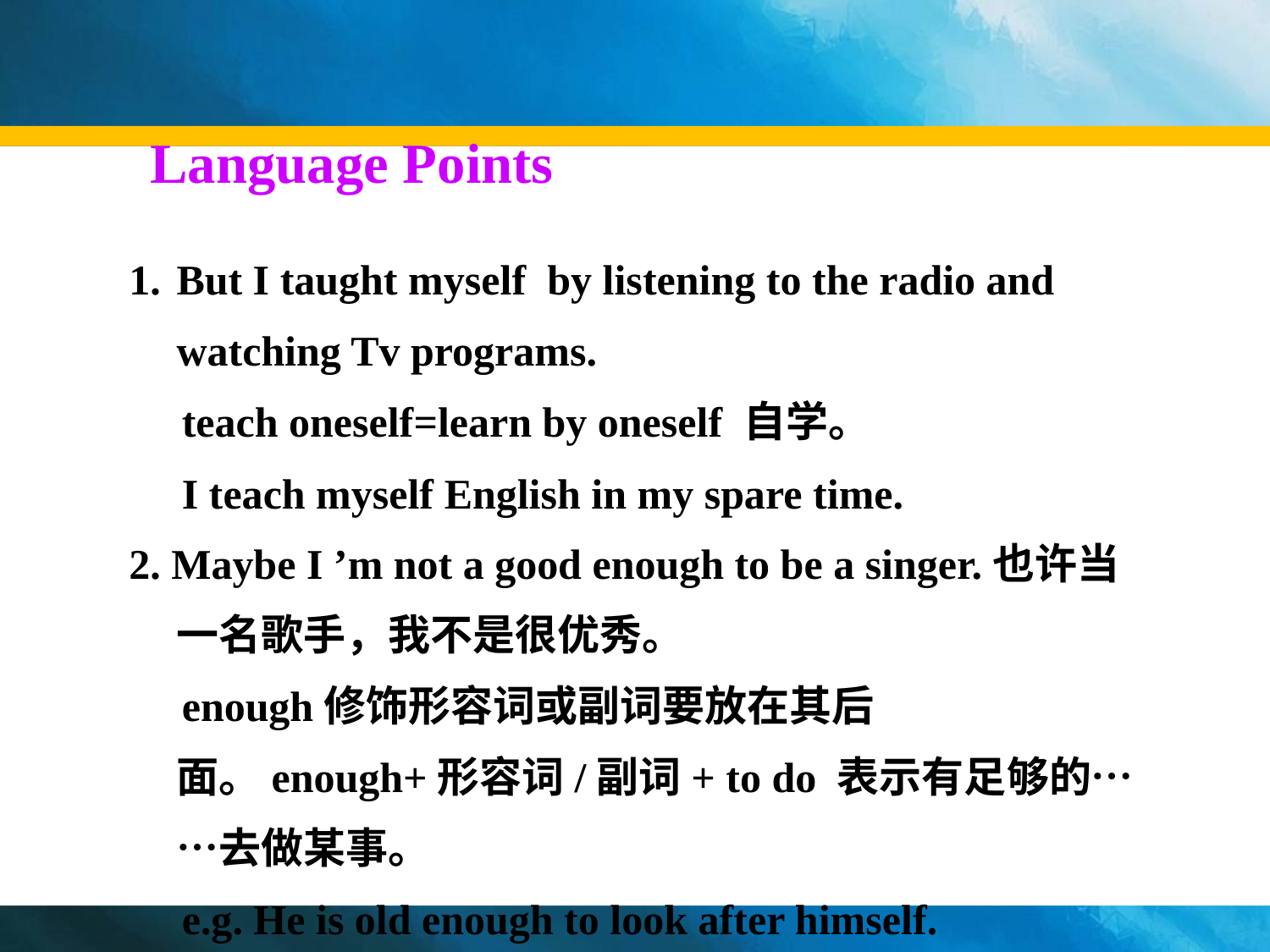

Language Points
But I taught myself  by listening to the radio and watching Tv programs.
     teach oneself=learn by oneself 自学。
     I teach myself English in my spare time.
2. Maybe I ’m not a good enough to be a singer.也许当一名歌手，我不是很优秀。
     enough修饰形容词或副词要放在其后面。enough+形容词/副词+ to do 表示有足够的……去做某事。
     e.g. He is old enough to look after himself.